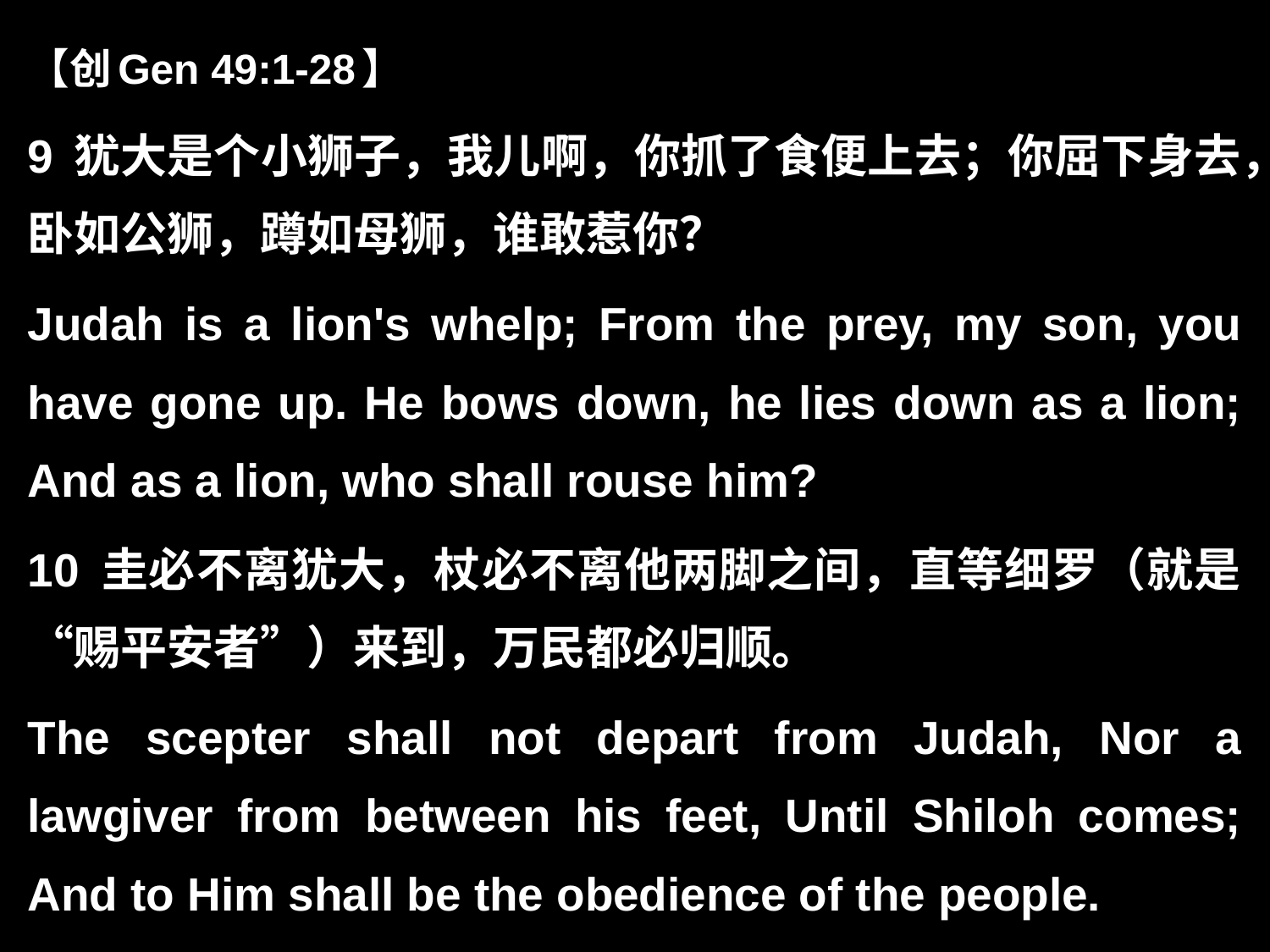

【创Gen 49:1-28】
9 犹大是个小狮子，我儿啊，你抓了食便上去；你屈下身去，卧如公狮，蹲如母狮，谁敢惹你？
Judah is a lion's whelp; From the prey, my son, you have gone up. He bows down, he lies down as a lion; And as a lion, who shall rouse him?
10 圭必不离犹大，杖必不离他两脚之间，直等细罗（就是“赐平安者”）来到，万民都必归顺。
The scepter shall not depart from Judah, Nor a lawgiver from between his feet, Until Shiloh comes; And to Him shall be the obedience of the people.